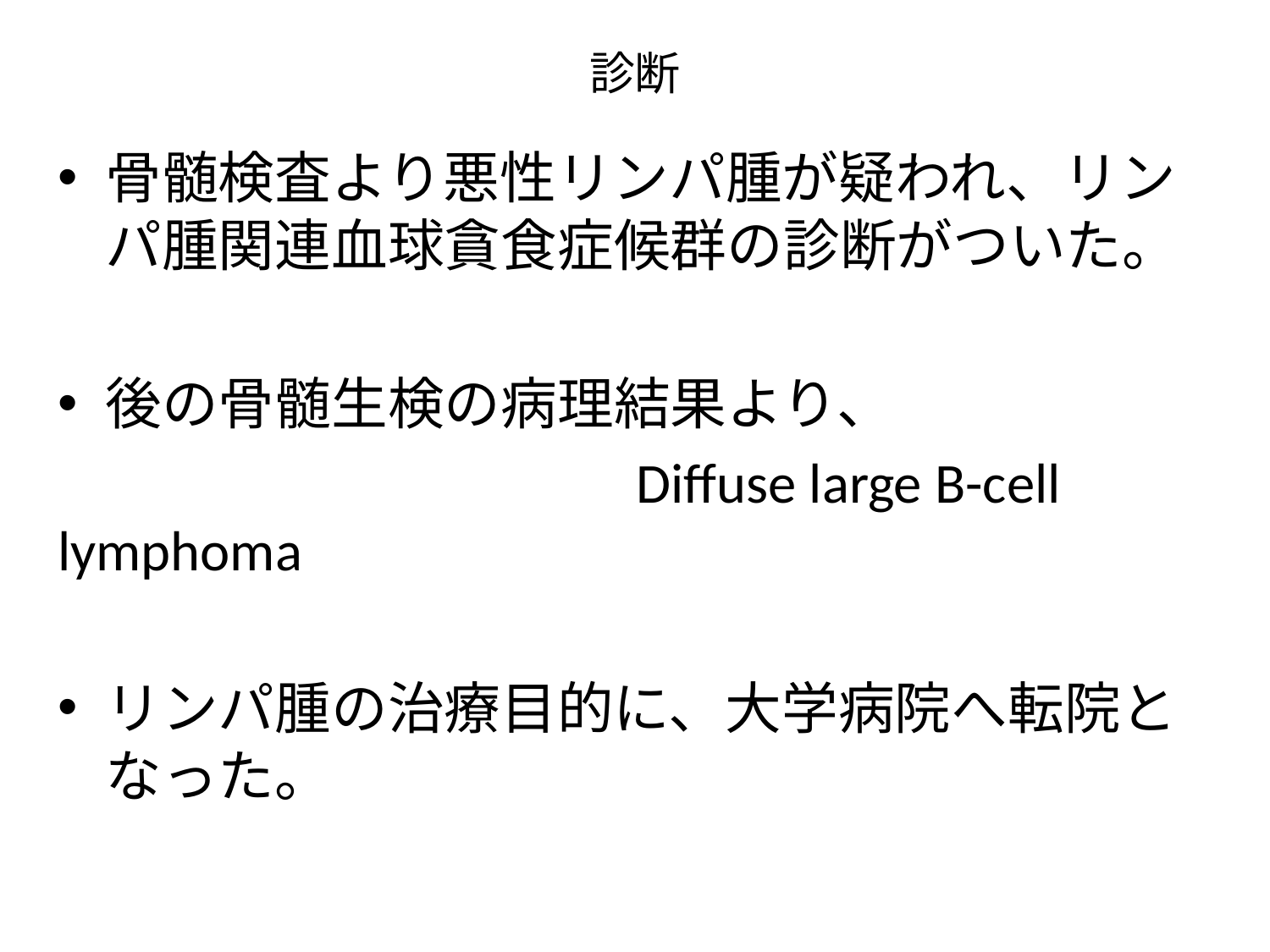

# 診断
骨髄検査より悪性リンパ腫が疑われ、リンパ腫関連血球貪食症候群の診断がついた。

後の骨髄生検の病理結果より、
　　　　　　　　　　Diffuse large B-cell lymphoma

リンパ腫の治療目的に、大学病院へ転院となった。